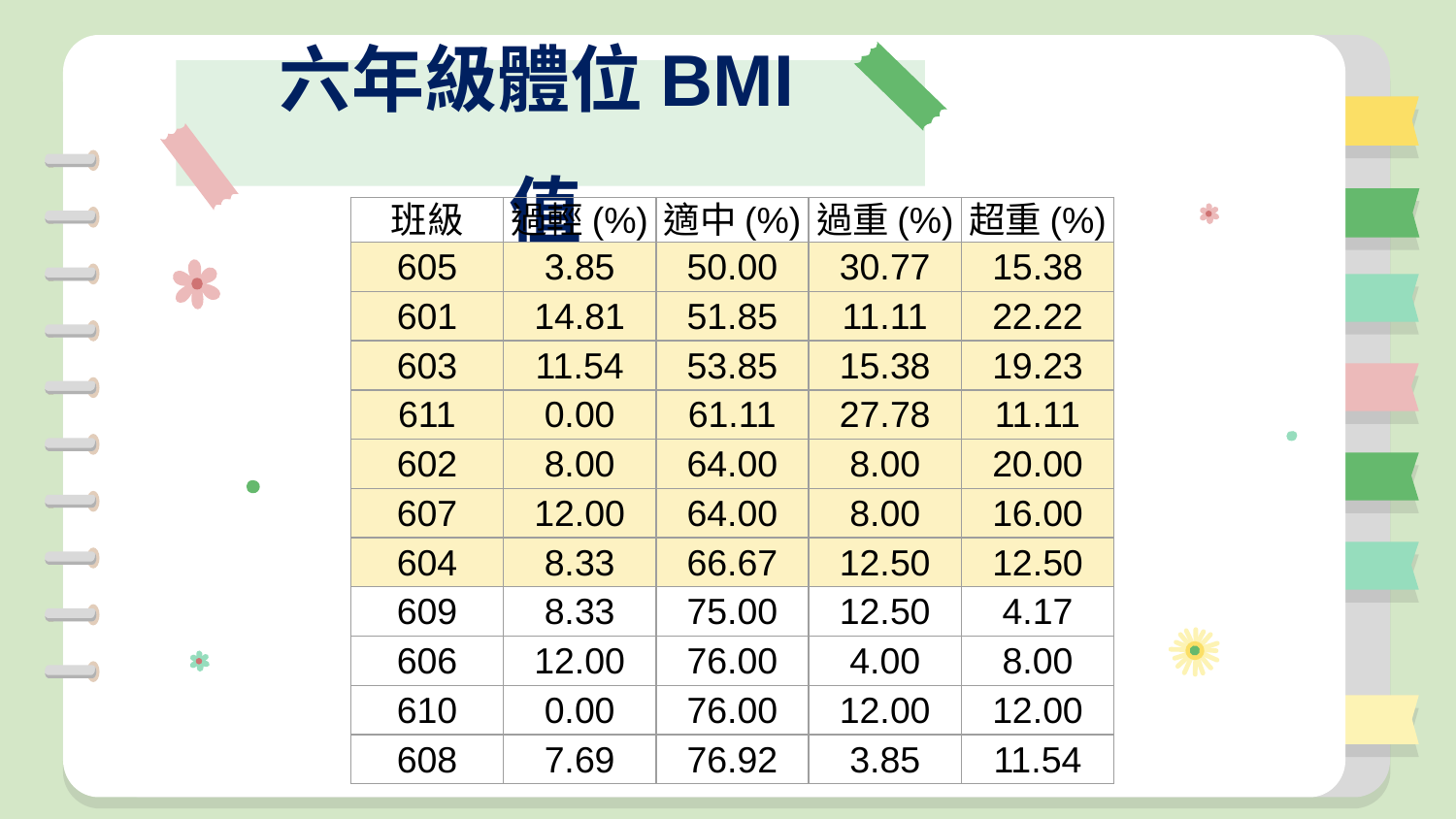

# 六年級體位BMI值

| 班級 | 過輕(%) | 適中(%) | 過重(%) | 超重(%) |
| --- | --- | --- | --- | --- |
| 605 | 3.85 | 50.00 | 30.77 | 15.38 |
| 601 | 14.81 | 51.85 | 11.11 | 22.22 |
| 603 | 11.54 | 53.85 | 15.38 | 19.23 |
| 611 | 0.00 | 61.11 | 27.78 | 11.11 |
| 602 | 8.00 | 64.00 | 8.00 | 20.00 |
| 607 | 12.00 | 64.00 | 8.00 | 16.00 |
| 604 | 8.33 | 66.67 | 12.50 | 12.50 |
| 609 | 8.33 | 75.00 | 12.50 | 4.17 |
| 606 | 12.00 | 76.00 | 4.00 | 8.00 |
| 610 | 0.00 | 76.00 | 12.00 | 12.00 |
| 608 | 7.69 | 76.92 | 3.85 | 11.54 |